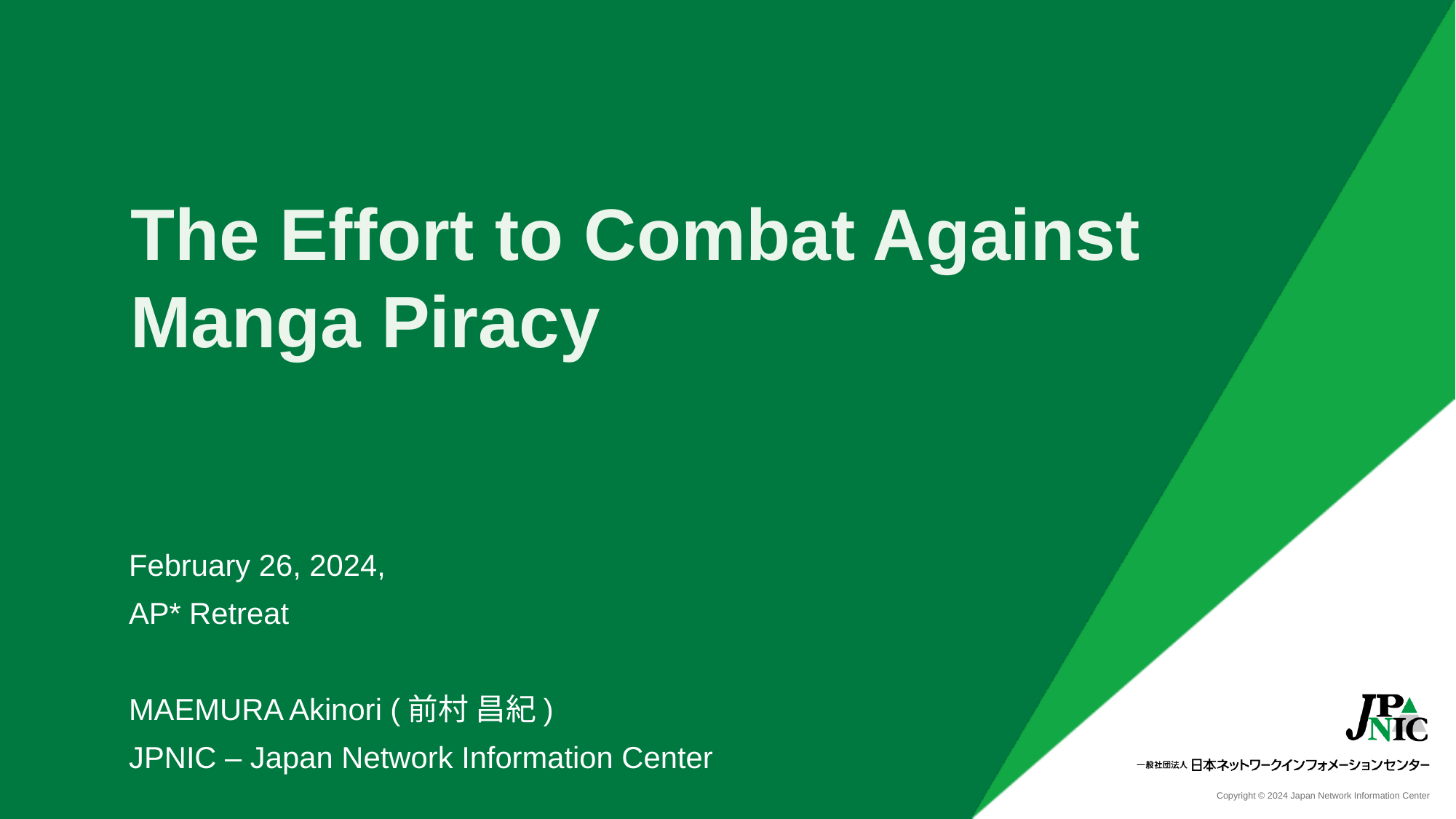

# The Effort to Combat Against Manga Piracy

February 26, 2024,
AP* Retreat

MAEMURA Akinori (前村 昌紀)
JPNIC – Japan Network Information Center